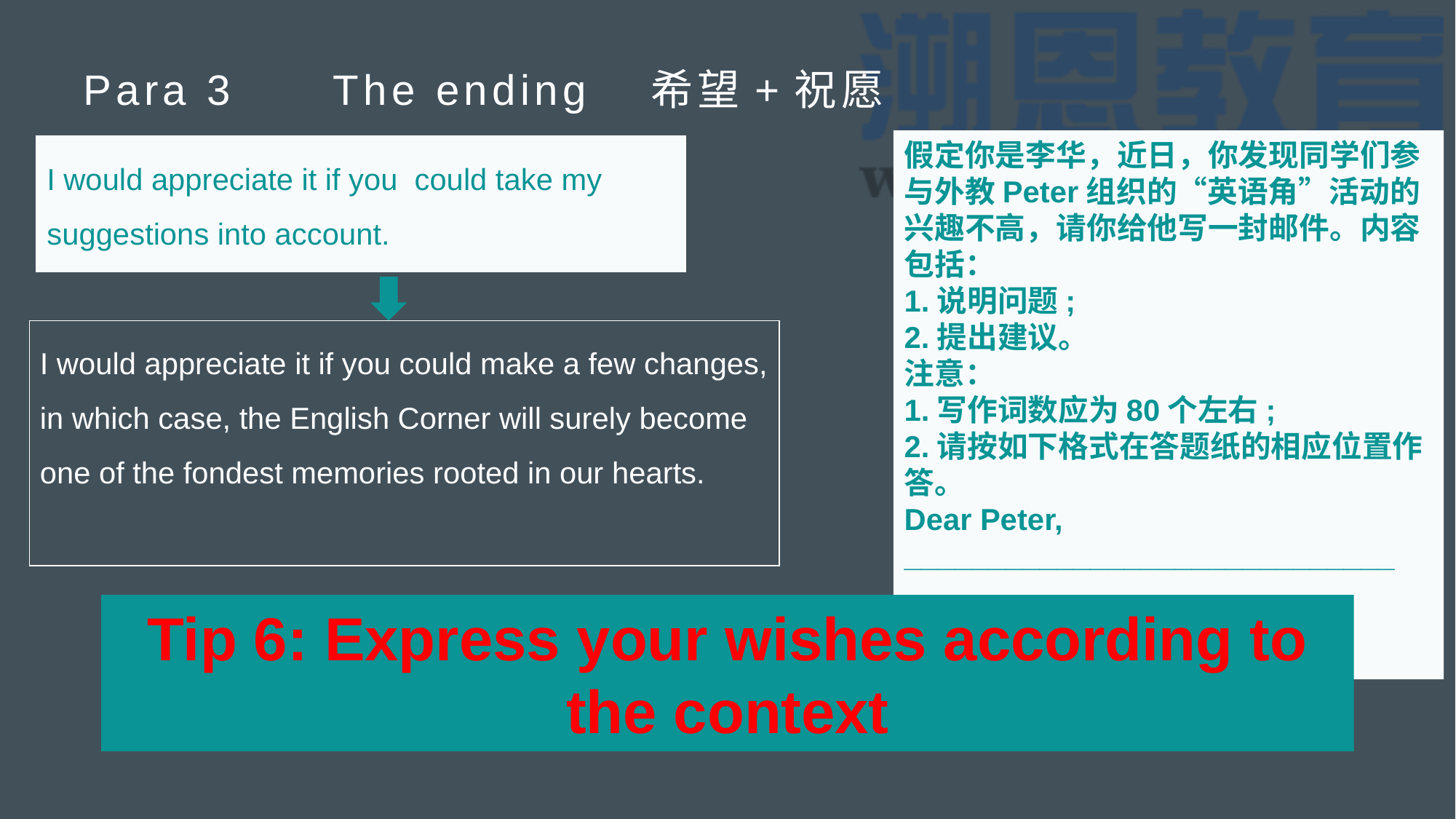

# Para 3      The ending   希望+祝愿
假定你是李华，近日，你发现同学们参与外教Peter组织的“英语角”活动的兴趣不高，请你给他写一封邮件。内容包括：
1.说明问题;
2.提出建议。
注意：
1.写作词数应为80个左右;
2.请按如下格式在答题纸的相应位置作答。
Dear Peter,
_____________________________
I would appreciate it if you  could take my suggestions into account.

I would appreciate it if you could make a few changes, in which case, the English Corner will surely become one of the fondest memories rooted in our hearts.
Tip 6: Express your wishes according to the context